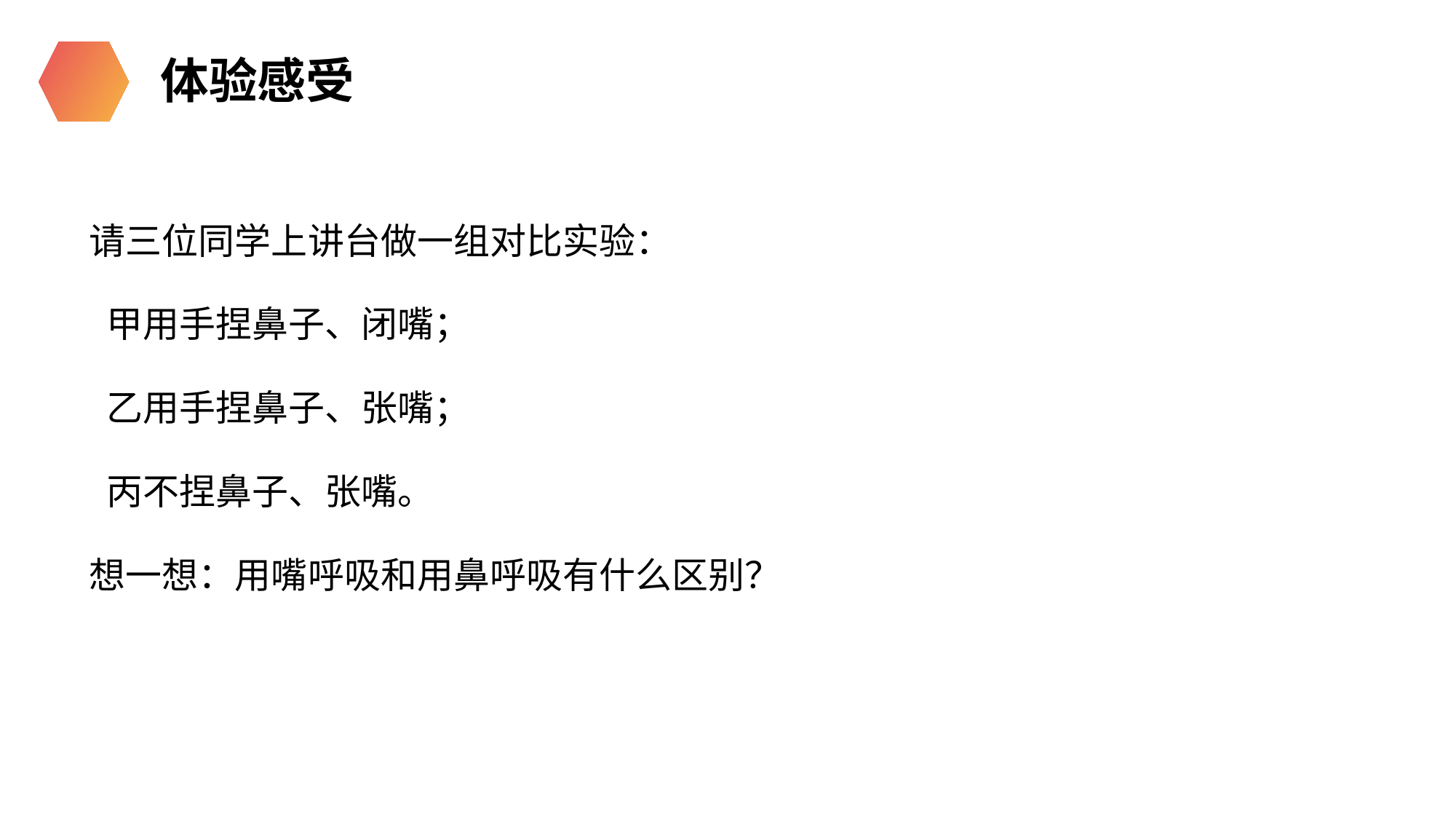

体验感受
请三位同学上讲台做一组对比实验：
 甲用手捏鼻子、闭嘴；
 乙用手捏鼻子、张嘴；
 丙不捏鼻子、张嘴。
想一想：用嘴呼吸和用鼻呼吸有什么区别？